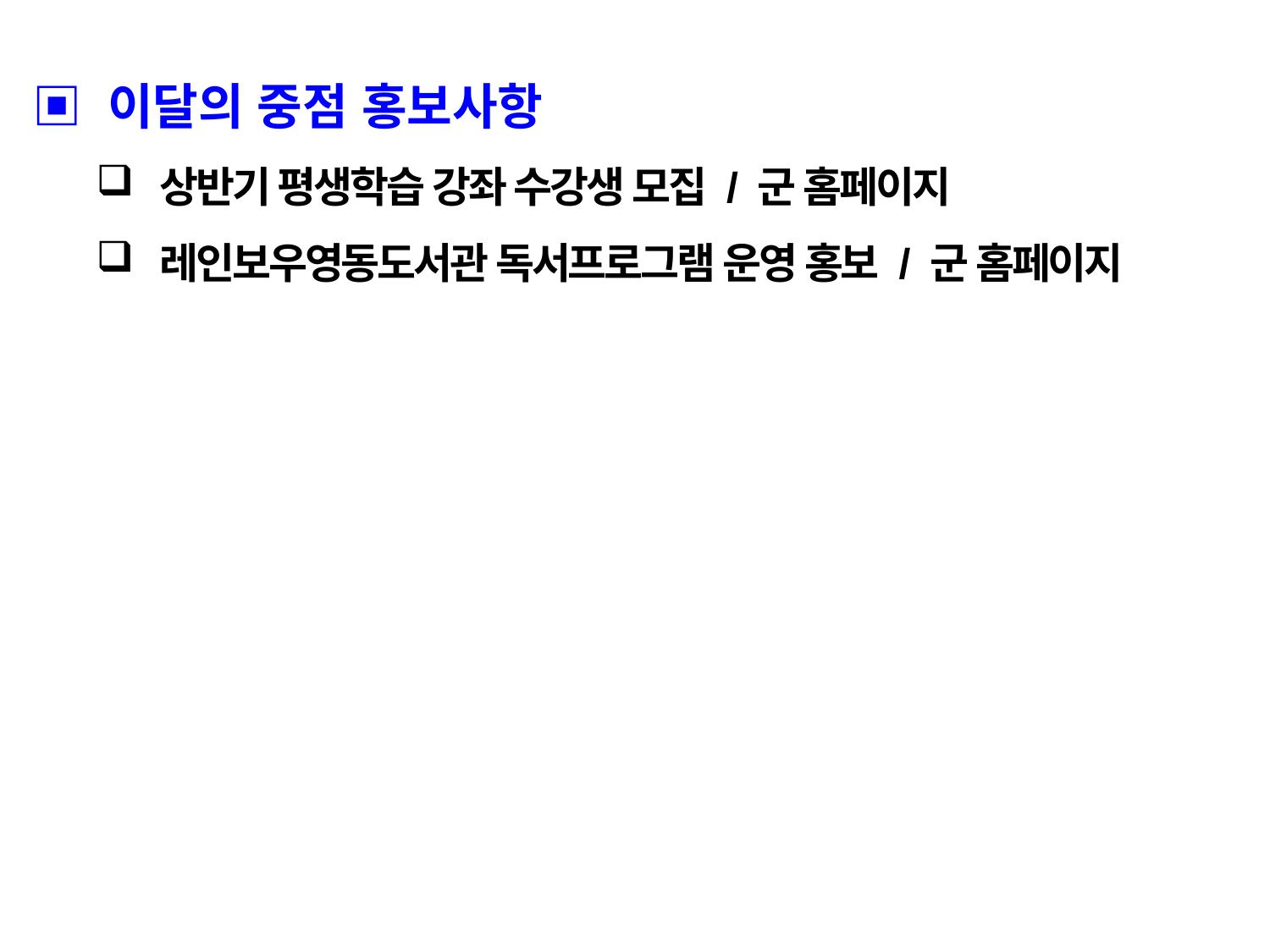

▣ 이달의 중점 홍보사항
상반기 평생학습 강좌 수강생 모집 / 군 홈페이지
레인보우영동도서관 독서프로그램 운영 홍보 / 군 홈페이지